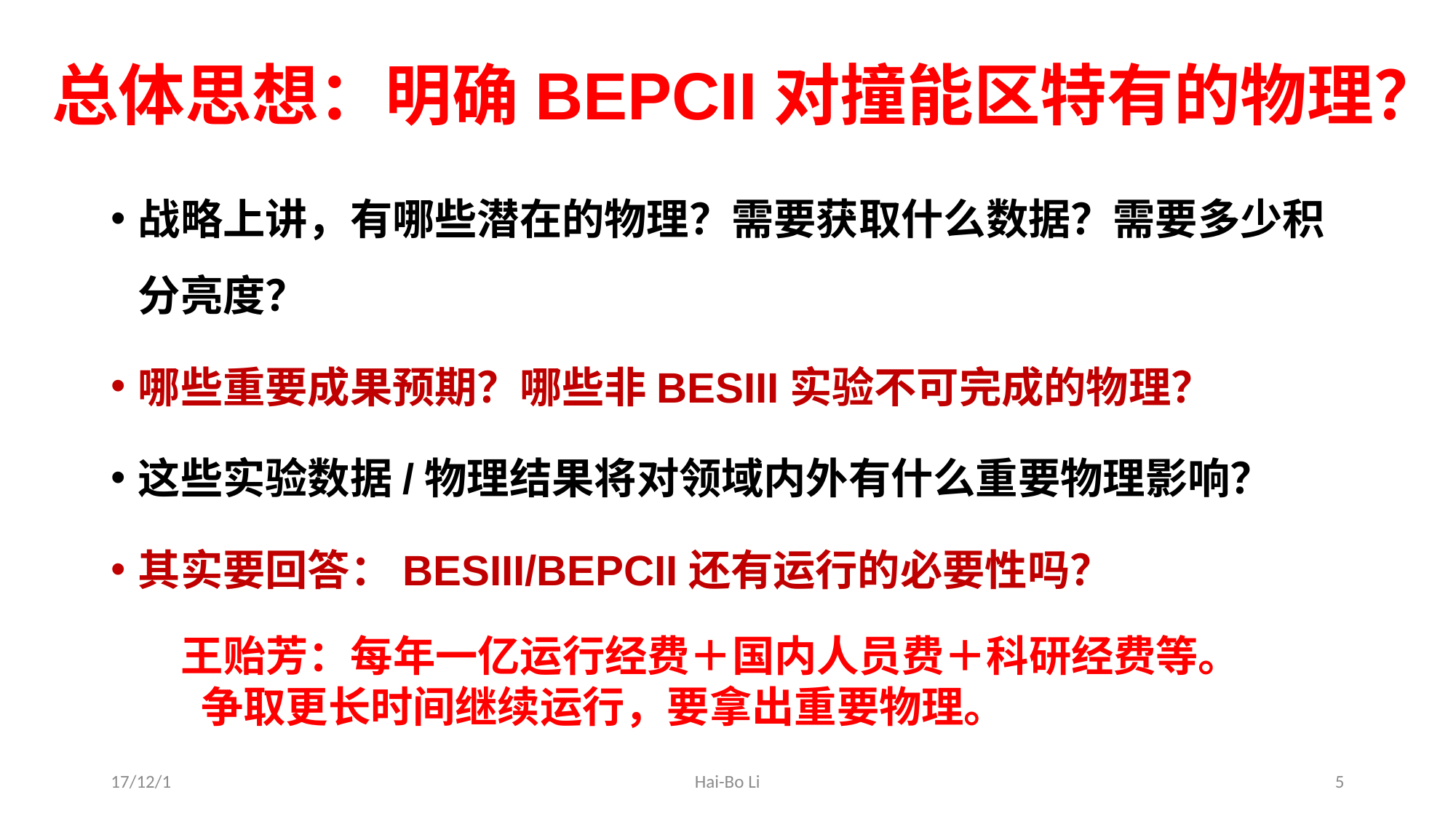

# 总体思想：明确BEPCII对撞能区特有的物理？
战略上讲，有哪些潜在的物理？需要获取什么数据？需要多少积分亮度？
哪些重要成果预期？哪些非BESIII实验不可完成的物理？
这些实验数据/物理结果将对领域内外有什么重要物理影响？
其实要回答：BESIII/BEPCII还有运行的必要性吗？
王贻芳：每年一亿运行经费＋国内人员费＋科研经费等。
 争取更长时间继续运行，要拿出重要物理。
17/12/1
Hai-Bo Li
5